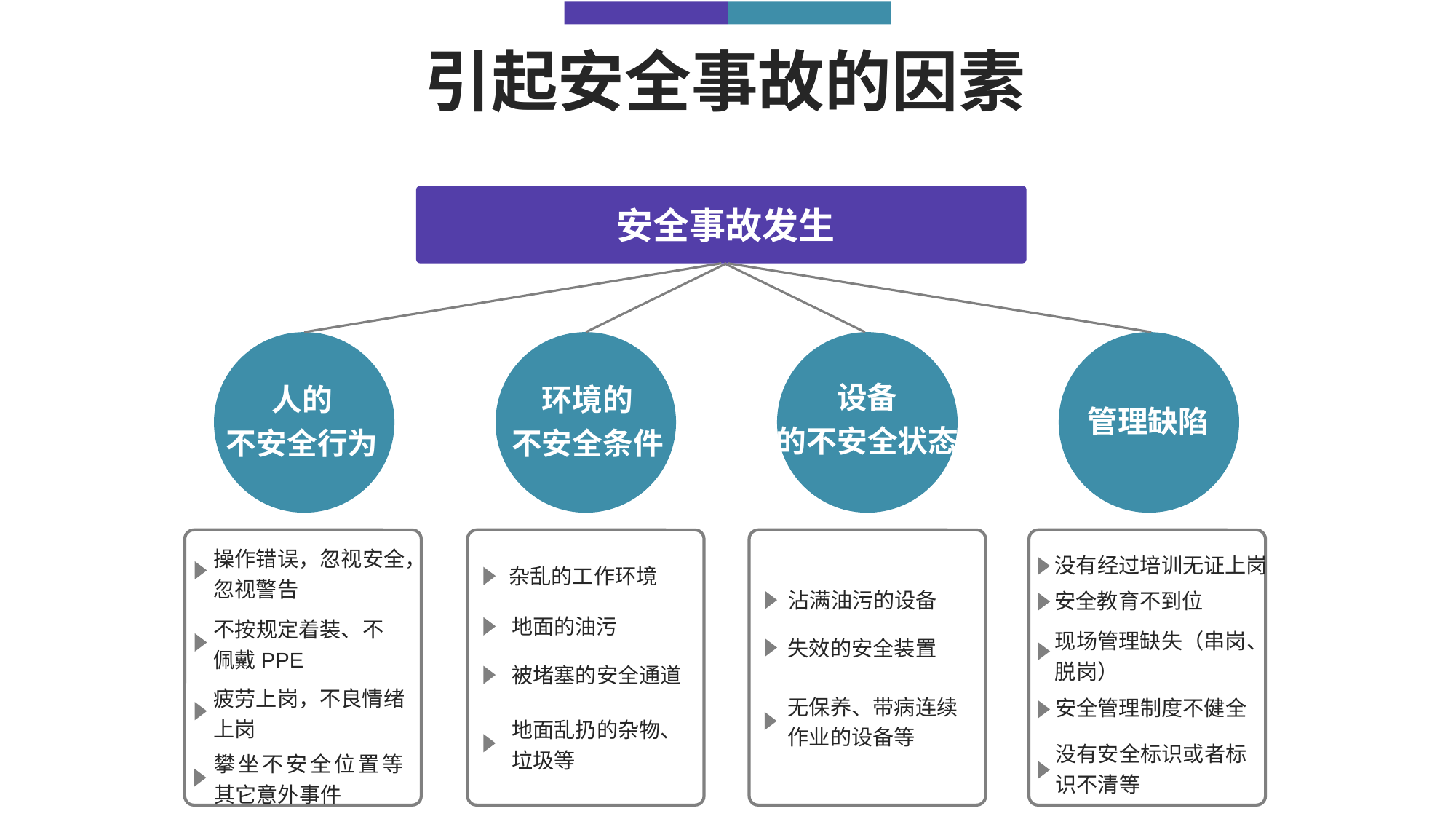

引起安全事故的因素

安全事故发生

设备
的不安全状态
人的
不安全行为
环境的
不安全条件
管理缺陷

操作错误，忽视安全，忽视警告
没有经过培训无证上岗
杂乱的工作环境

沾满油污的设备
安全教育不到位

不按规定着装、不佩戴PPE
地面的油污
现场管理缺失（串岗、脱岗）

失效的安全装置

被堵塞的安全通道

疲劳上岗，不良情绪上岗
无保养、带病连续作业的设备等
安全管理制度不健全

地面乱扔的杂物、垃圾等

没有安全标识或者标识不清等

攀坐不安全位置等其它意外事件